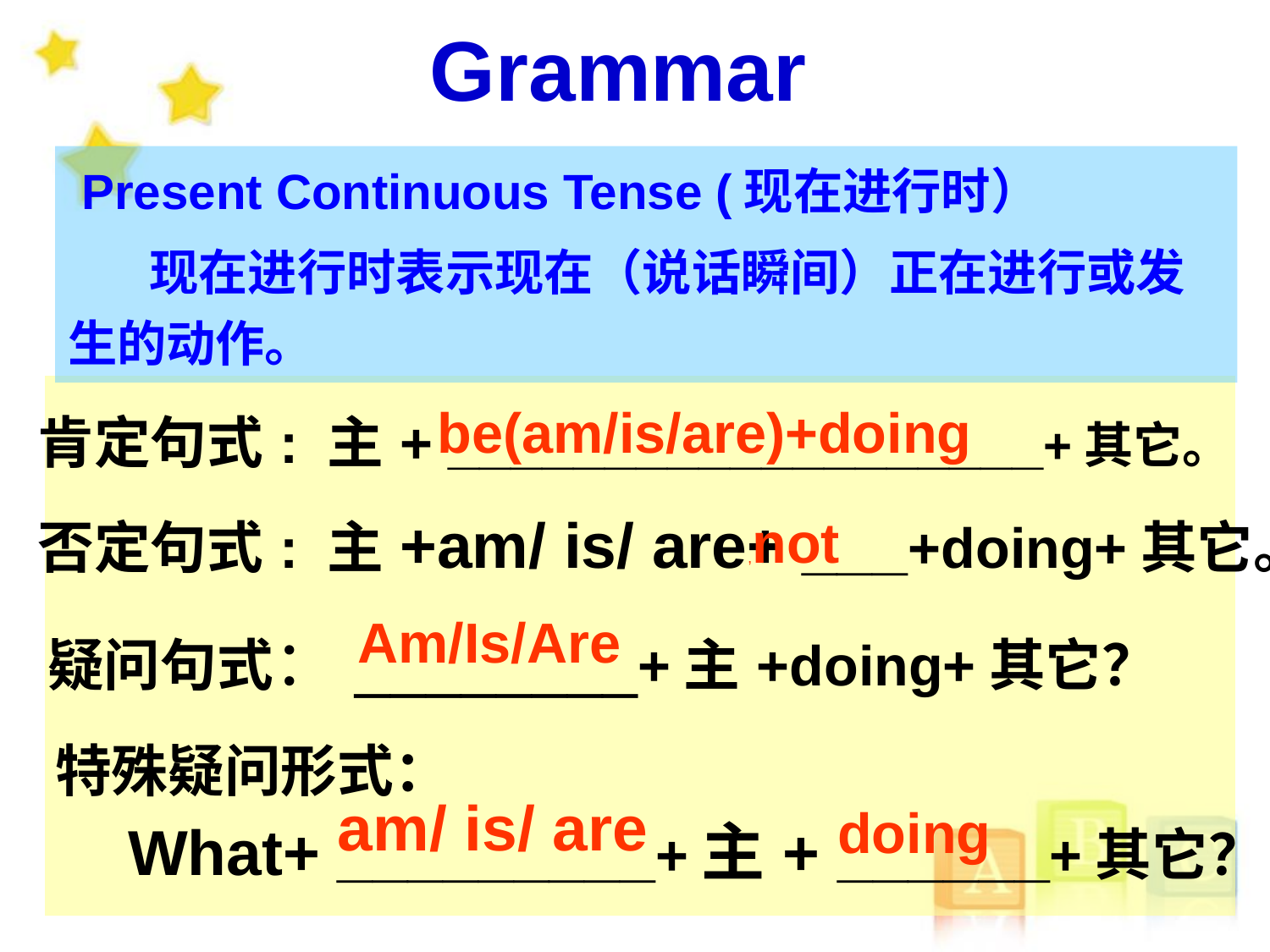

| Grammar |
| --- |
| Present Continuous Tense (现在进行时） 现在进行时表示现在（说话瞬间）正在进行或发生的动作。 |
| --- |

| 肯定句式: 主+ \_\_\_\_\_\_\_\_\_\_\_\_\_\_\_\_\_\_\_+其它。 |
| --- |
| be(am/is/are)+doing |
| --- |
| 否定句式: 主+am/ is/ are+ \_\_\_+doing+其它。 |
| --- |
| ,not |
| --- |
| Am/Is/Are |
| --- |
| 疑问句式：\_\_\_\_\_\_\_\_+主+doing+其它？ |
| --- |
|  |
| --- |
| 特殊疑问形式： |
| --- |
| am/ is/ are |
| --- |
| What+ \_\_\_\_\_\_\_\_\_+主+ \_\_\_\_\_\_+其它？ |
| --- |
| doing |
| --- |
|  |
| --- |
|  |
| --- |